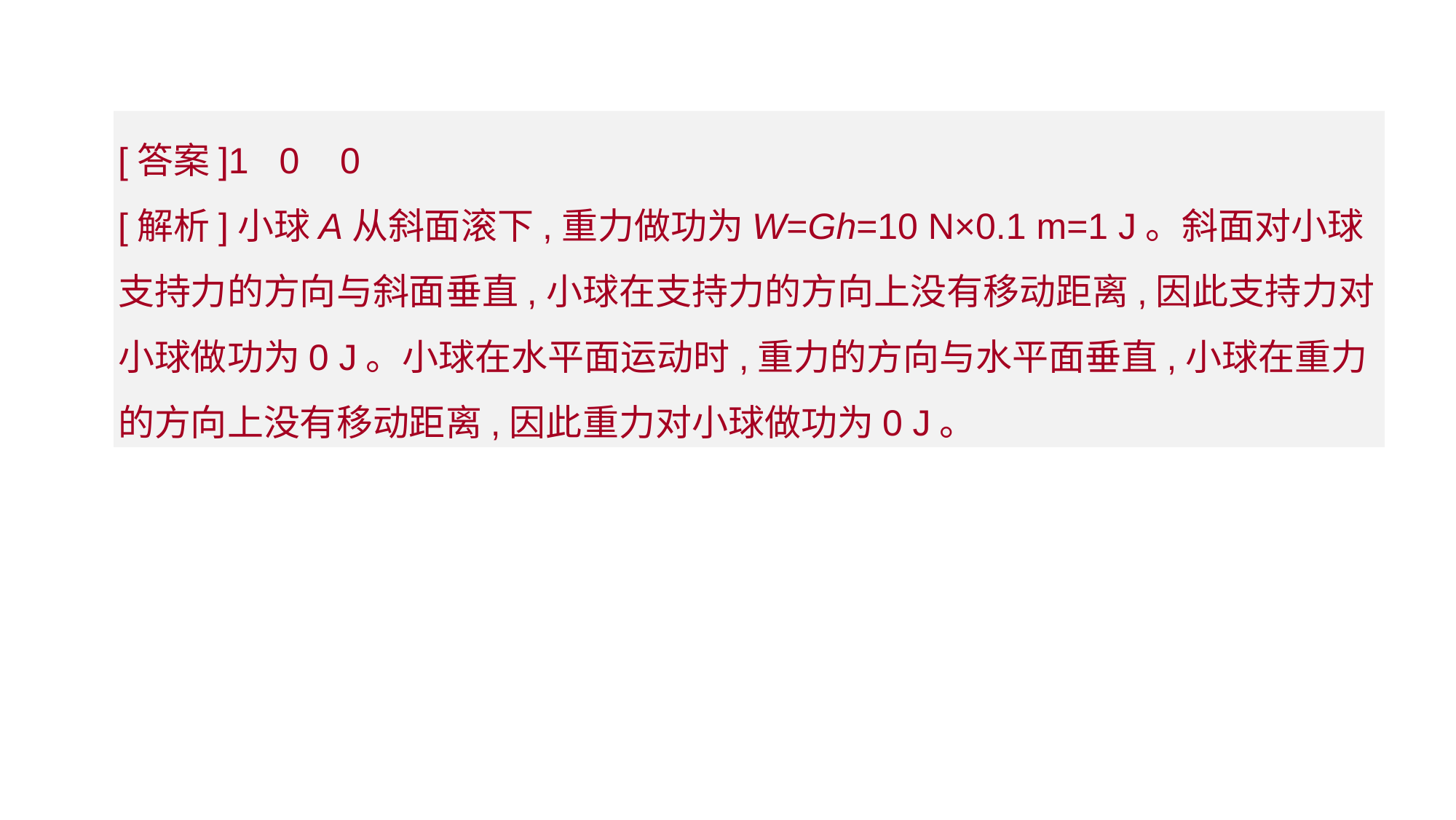

[答案]1   0    0
[解析]小球A从斜面滚下,重力做功为W=Gh=10 N×0.1 m=1 J。斜面对小球支持力的方向与斜面垂直,小球在支持力的方向上没有移动距离,因此支持力对小球做功为0 J。小球在水平面运动时,重力的方向与水平面垂直,小球在重力的方向上没有移动距离,因此重力对小球做功为0 J。